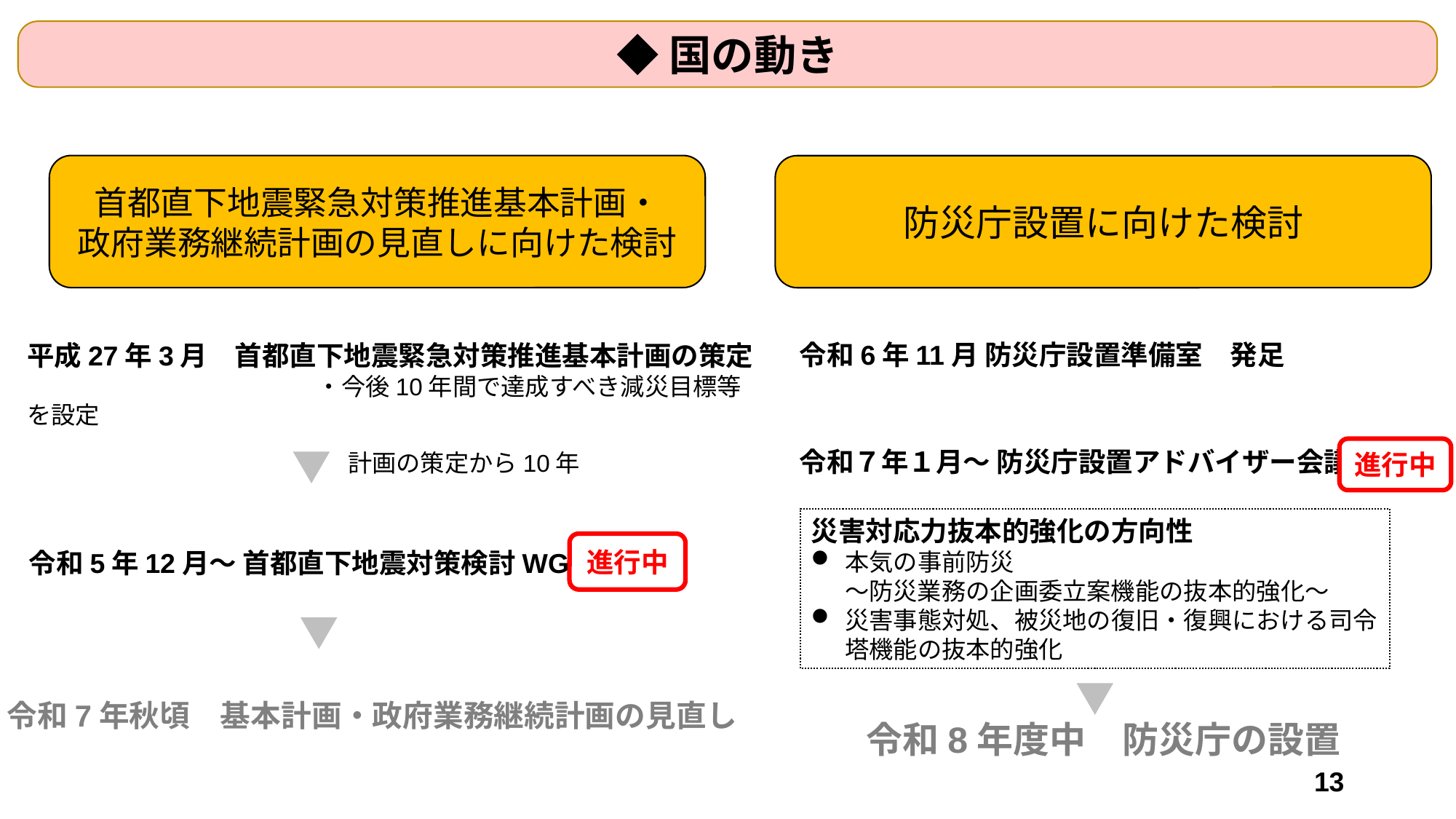

◆国の動き
首都直下地震緊急対策推進基本計画・
政府業務継続計画の見直しに向けた検討
防災庁設置に向けた検討

令和6年11月 防災庁設置準備室　発足
平成27年3月　首都直下地震緊急対策推進基本計画の策定
　　　　　　　　　　　　・今後10年間で達成すべき減災目標等を設定

令和７年１月～ 防災庁設置アドバイザー会議
進行中
計画の策定から10年

災害対応力抜本的強化の方向性
本気の事前防災
～防災業務の企画委立案機能の抜本的強化～
災害事態対処、被災地の復旧・復興における司令塔機能の抜本的強化
進行中
令和5年12月～ 首都直下地震対策検討WG

令和7年秋頃　基本計画・政府業務継続計画の見直し
令和8年度中　防災庁の設置
13